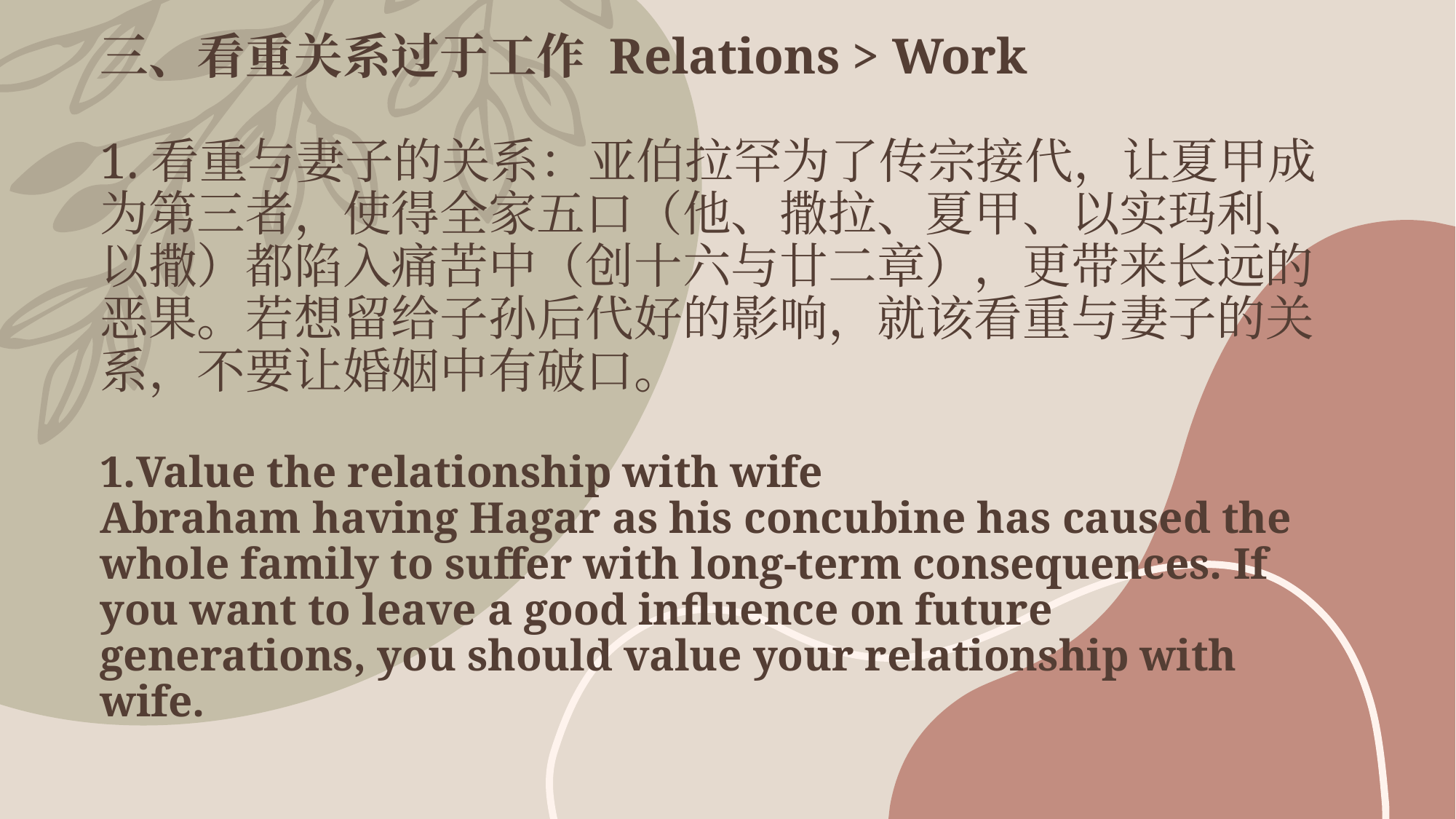

# 三、看重关系过于工作 Relations > Work 1.看重与妻子的关系：亚伯拉罕为了传宗接代，让夏甲成为第三者，使得全家五口（他、撒拉、夏甲、以实玛利、以撒）都陷入痛苦中（创十六与廿二章），更带来长远的恶果。若想留给子孙后代好的影响，就该看重与妻子的关系，不要让婚姻中有破口。 1.Value the relationship with wife Abraham having Hagar as his concubine has caused the whole family to suffer with long-term consequences. If you want to leave a good influence on future generations, you should value your relationship with wife.